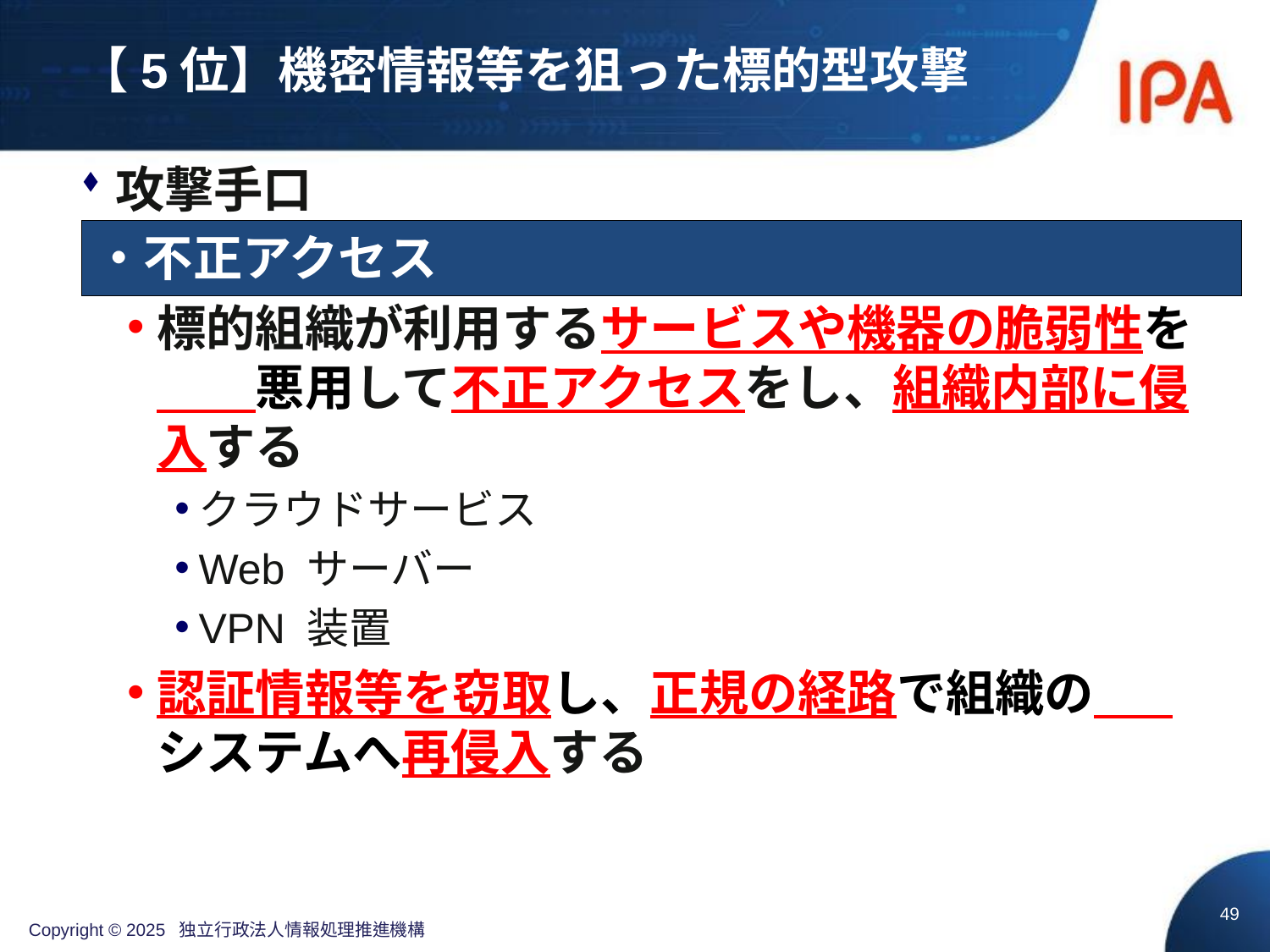

# 【5位】機密情報等を狙った標的型攻撃
攻撃手口

標的組織が利用するサービスや機器の脆弱性を　　悪用して不正アクセスをし、組織内部に侵入する
クラウドサービス
Web サーバー
VPN 装置
認証情報等を窃取し、正規の経路で組織の        システムへ再侵入する
・不正アクセス
49
Copyright © 2025  独立行政法人情報処理推進機構